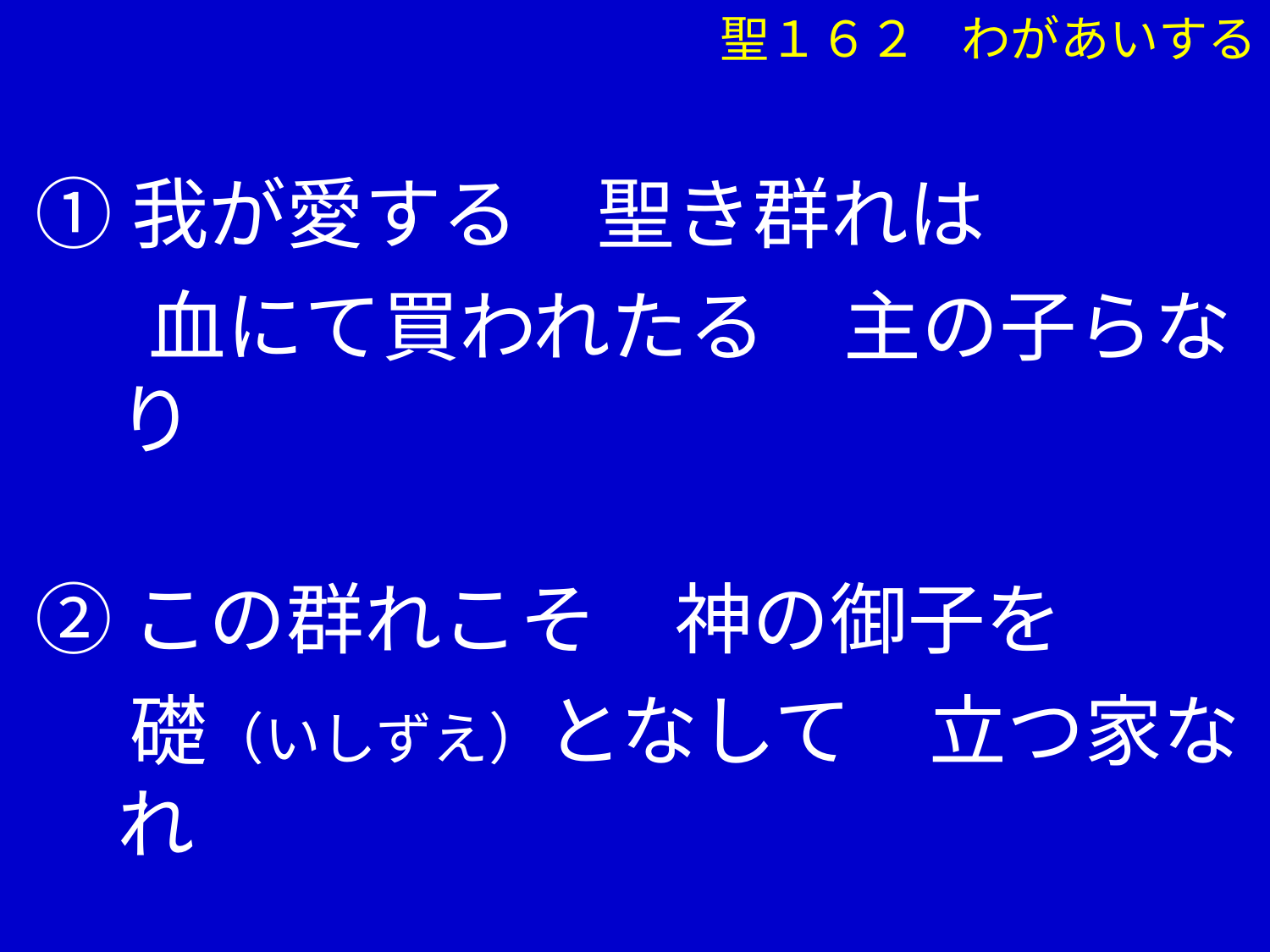

聖１６２    わがあいする
①我が愛する　聖き群れは
 　血にて買われたる　主の子らなり

②この群れこそ　神の御子を
　 礎（いしずえ）となして　立つ家なれ